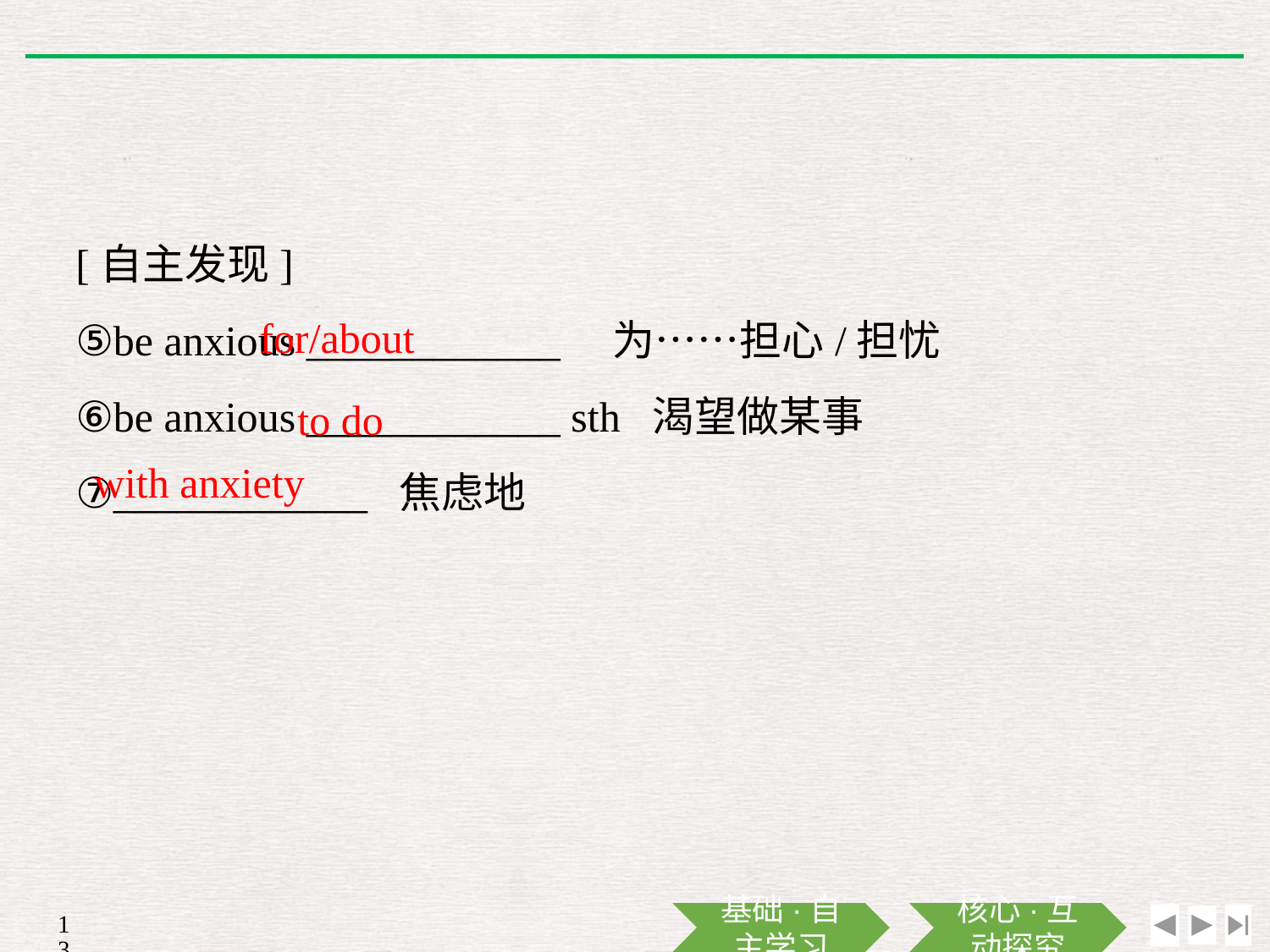

[自主发现]
⑤be anxious ____________　为……担心/担忧
⑥be anxious ____________ sth  渴望做某事
⑦____________  焦虑地
for/about
to do
with anxiety